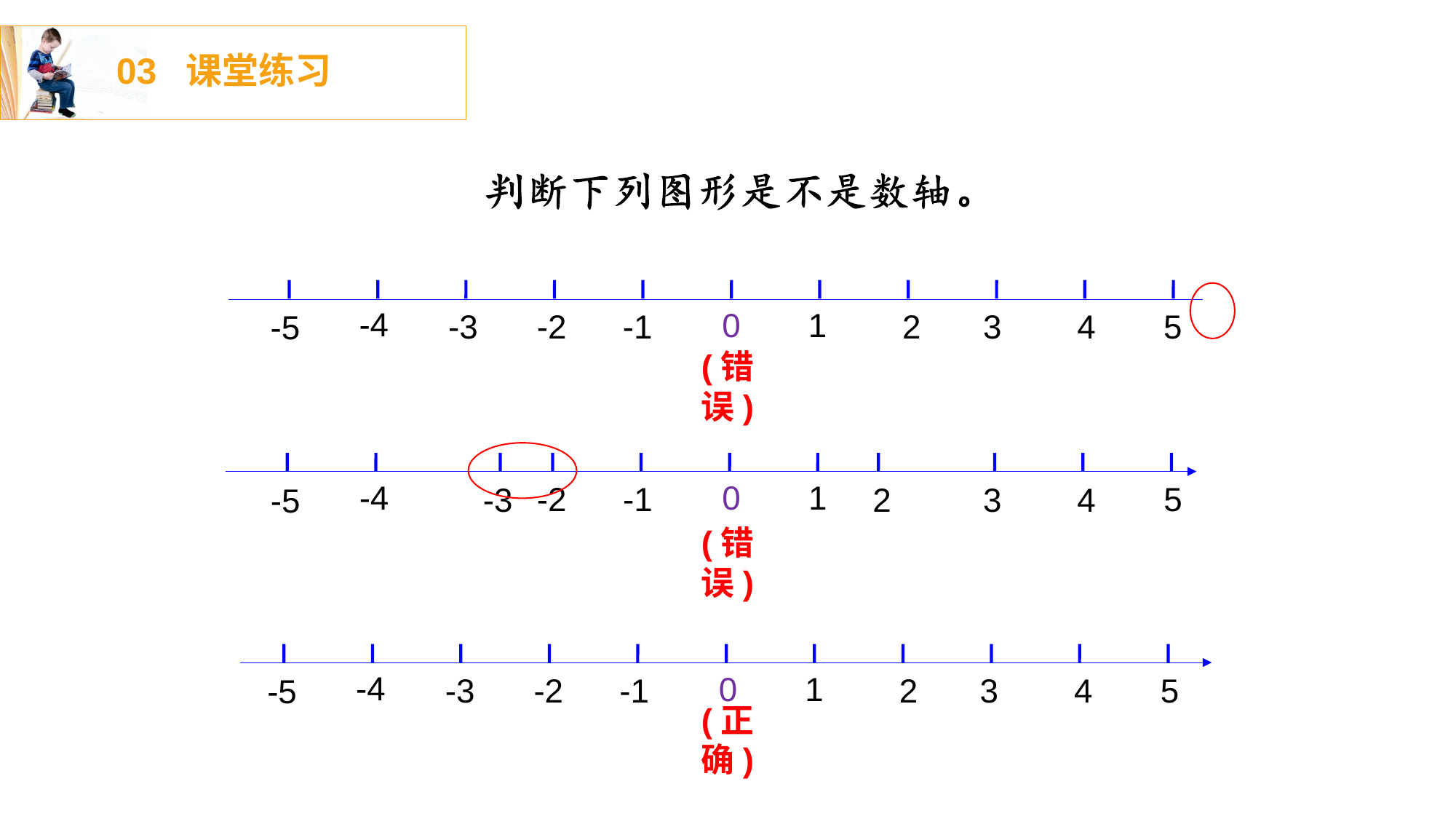

03  课堂练习

-4
0
1
-2
-1
5
-3
3
4
2
-5
(错误)

-4
0
1
-2
-1
5
-3
3
4
2
-5
(错误)

-4
0
1
-2
-1
5
-3
3
4
2
-5
(正确)